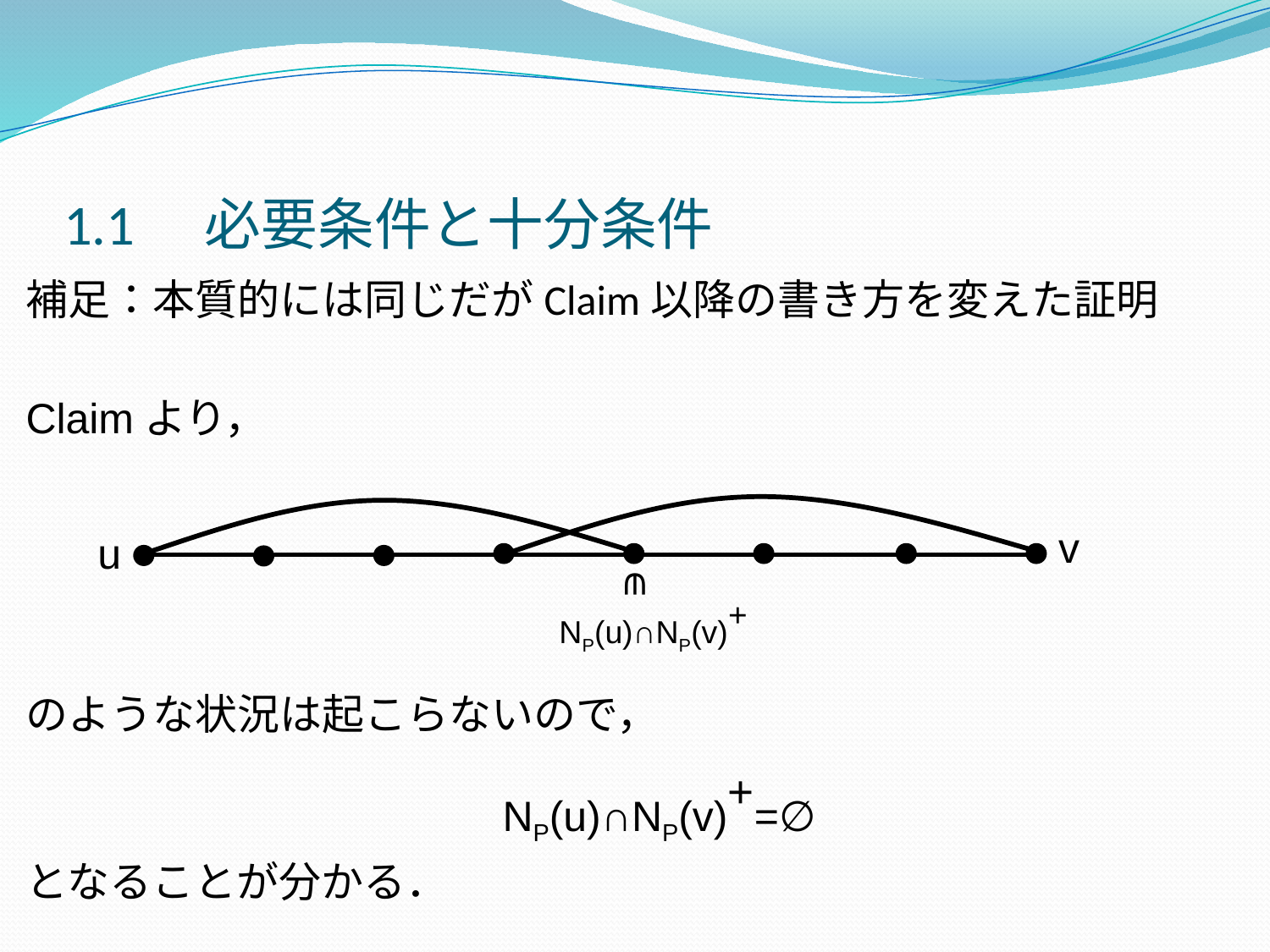

1.1　必要条件と十分条件
補足：本質的には同じだがClaim以降の書き方を変えた証明

Claimより，

のような状況は起こらないので，
NP(u)∩NP(v)+=∅
となることが分かる．

v
u

∊
NP(u)∩NP(v)+